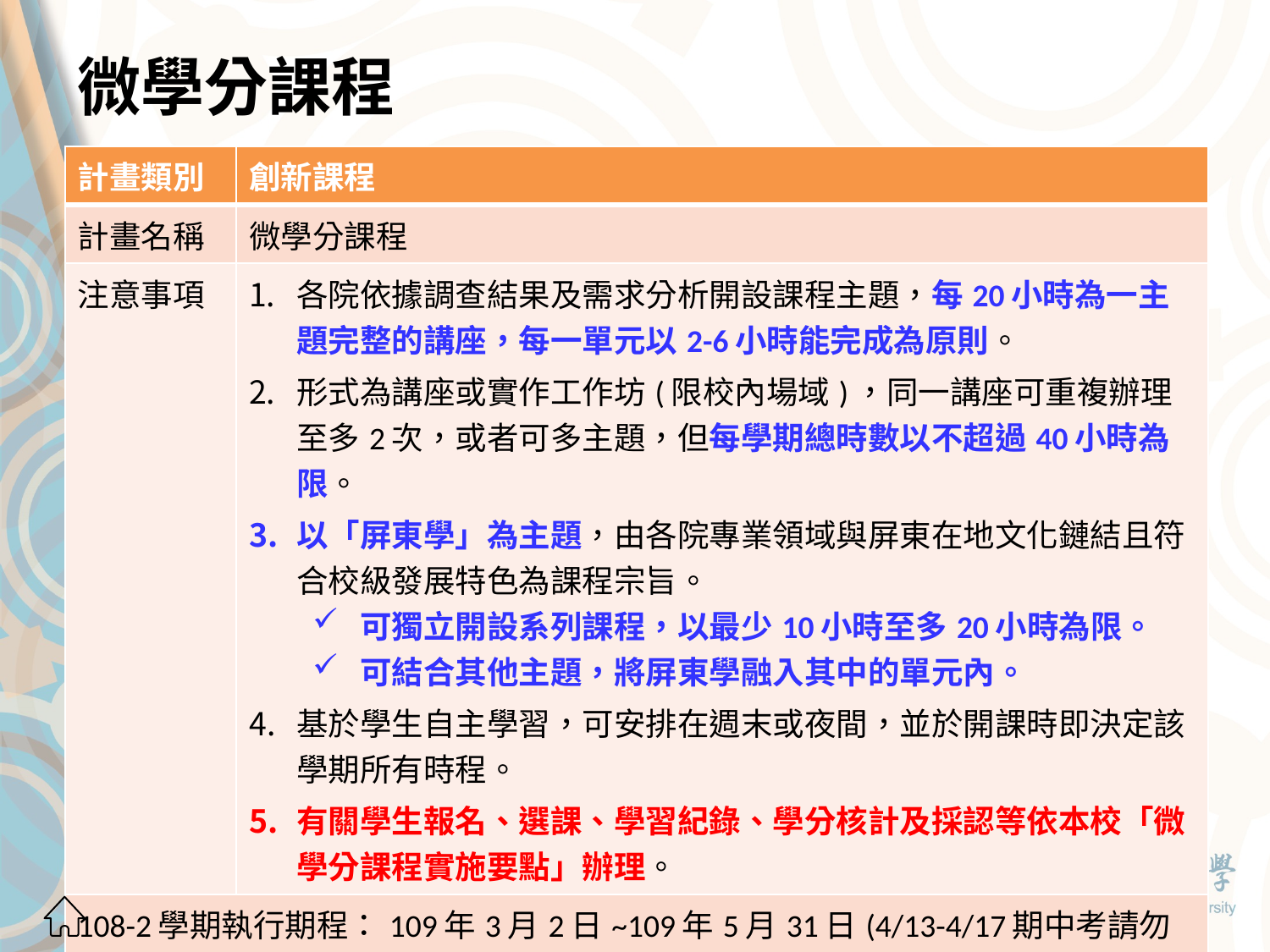

# 微學分課程
| 計畫類別 | 創新課程 |
| --- | --- |
| 計畫名稱 | 微學分課程 |
| 注意事項 | 各院依據調查結果及需求分析開設課程主題，每20小時為一主題完整的講座，每一單元以2-6小時能完成為原則。 形式為講座或實作工作坊(限校內場域)，同一講座可重複辦理至多2次，或者可多主題，但每學期總時數以不超過40小時為限。 以「屏東學」為主題，由各院專業領域與屏東在地文化鏈結且符合校級發展特色為課程宗旨。 可獨立開設系列課程，以最少10小時至多20小時為限。 可結合其他主題，將屏東學融入其中的單元內。 基於學生自主學習，可安排在週末或夜間，並於開課時即決定該學期所有時程。 有關學生報名、選課、學習紀錄、學分核計及採認等依本校「微學分課程實施要點」辦理。 |
| 108-2學期執行期程：109年3月2日~109年5月31日(4/13-4/17期中考請勿排課) |  |
| 徵件辦法 | 微學分課程徵件辦法 |
| 方案網頁 | http://www.ugsi2usr.nptu.edu.tw/files/11-1172-10183-1.php?Lang=zh-tw |
18